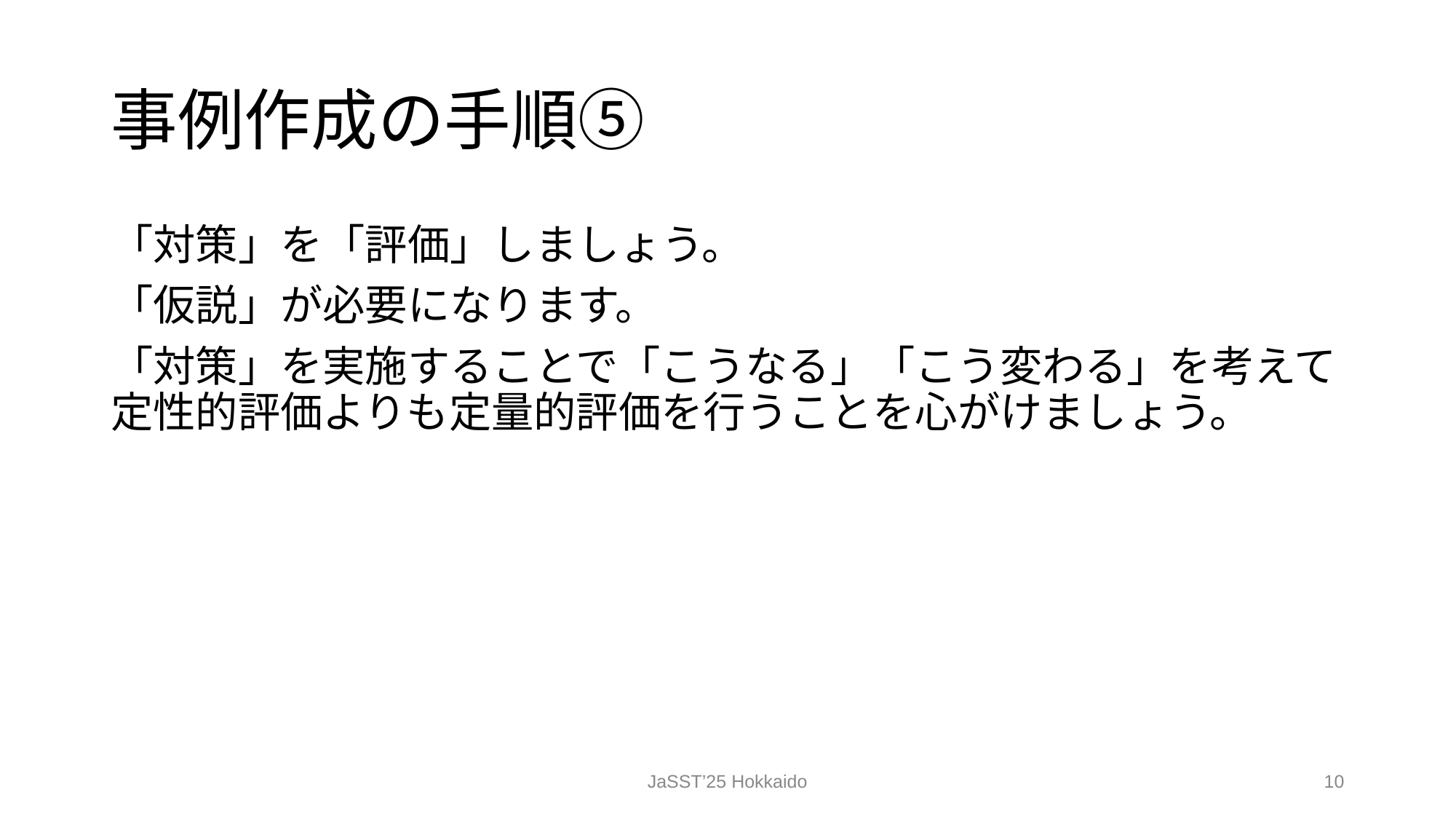

# 事例作成の手順⑤
「対策」を「評価」しましょう。
「仮説」が必要になります。
「対策」を実施することで「こうなる」「こう変わる」を考えて定性的評価よりも定量的評価を行うことを心がけましょう。
JaSST’25 Hokkaido
10